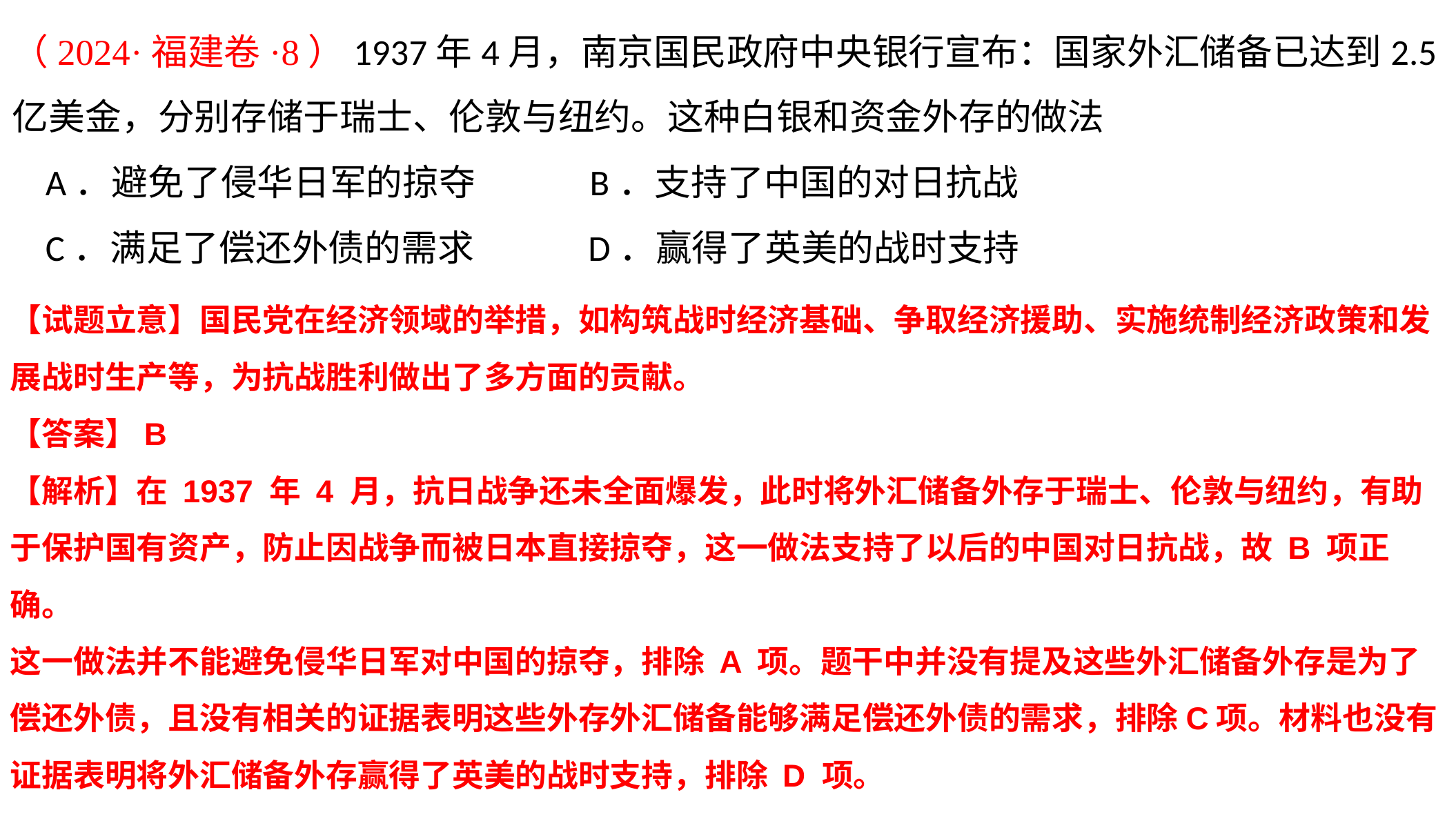

（2024·福建卷·8）1937年4月，南京国民政府中央银行宣布：国家外汇储备已达到2.5亿美金，分别存储于瑞士、伦敦与纽约。这种白银和资金外存的做法
    A．避免了侵华日军的掠夺             B．支持了中国的对日抗战
    C．满足了偿还外债的需求             D．赢得了英美的战时支持
【试题立意】国民党在经济领域的举措，如构筑战时经济基础‌、争取经济援助、实施统制经济政策‌和发展战时生产等‌，为抗战胜利做出了多方面的贡献。
【答案】B
【解析】在 1937 年 4 月，抗日战争还未全面爆发，此时将外汇储备外存于瑞士、伦敦与纽约，有助于保护国有资产，防止因战争而被日本直接掠夺，这一做法支持了以后的中国对日抗战，故 B 项正确。
这一做法并不能避免侵华日军对中国的掠夺，排除 A 项。题干中并没有提及这些外汇储备外存是为了偿还外债，且没有相关的证据表明这些外存外汇储备能够满足偿还外债的需求，排除C项。材料也没有证据表明将外汇储备外存赢得了英美的战时支持，排除 D 项。